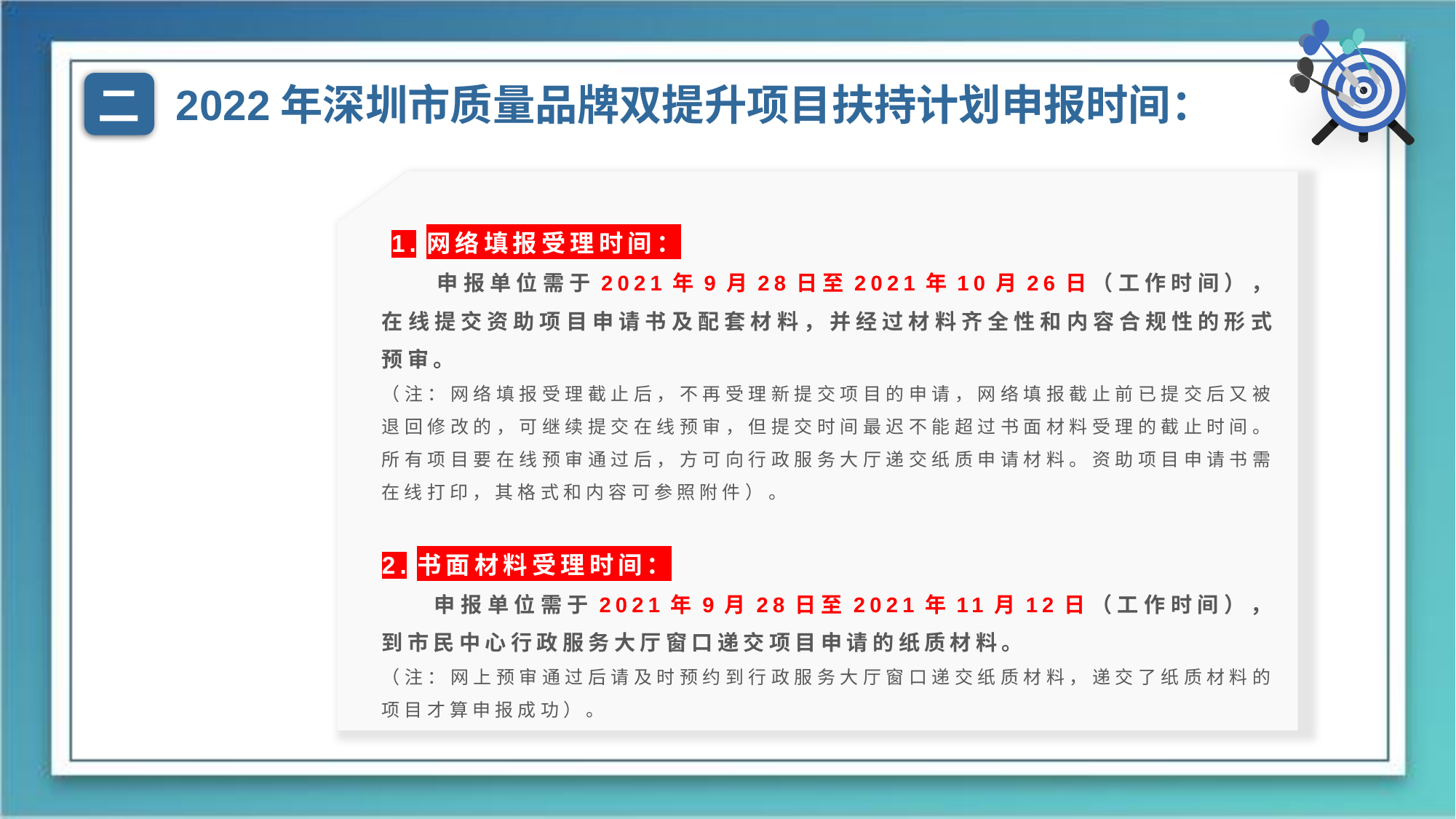

二
2022年深圳市质量品牌双提升项目扶持计划申报时间：

 1.网络填报受理时间：
     申报单位需于2021年9月28日至2021年10月26日（工作时间），在线提交资助项目申请书及配套材料，并经过材料齐全性和内容合规性的形式预审。
（注：网络填报受理截止后，不再受理新提交项目的申请，网络填报截止前已提交后又被退回修改的，可继续提交在线预审，但提交时间最迟不能超过书面材料受理的截止时间。所有项目要在线预审通过后，方可向行政服务大厅递交纸质申请材料。资助项目申请书需在线打印，其格式和内容可参照附件）。

2.书面材料受理时间：
     申报单位需于2021年9月28日至2021年11月12日（工作时间），到市民中心行政服务大厅窗口递交项目申请的纸质材料。
（注：网上预审通过后请及时预约到行政服务大厅窗口递交纸质材料，递交了纸质材料的项目才算申报成功）。